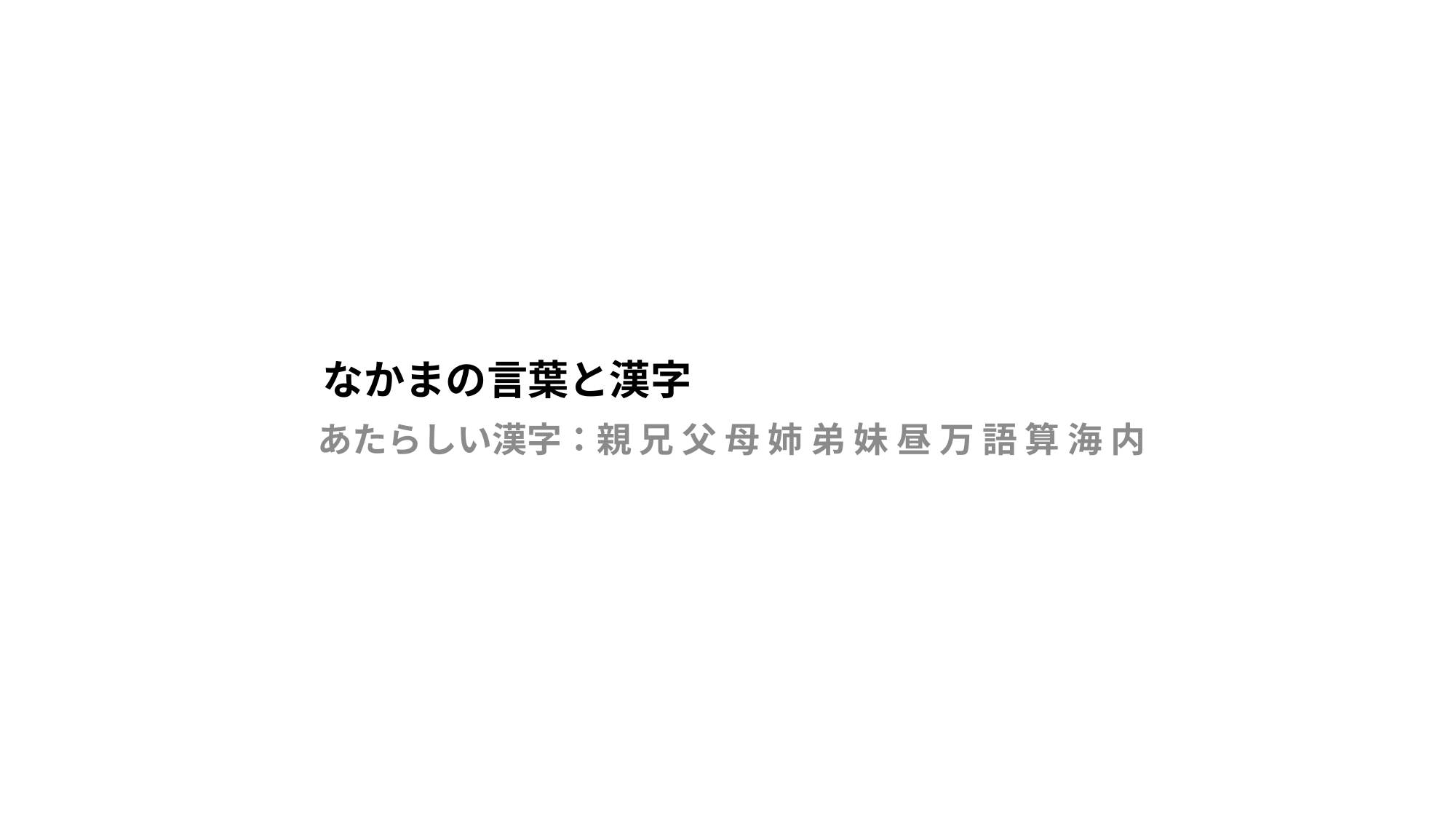

# なかまの言葉と漢字
あたらしい漢字：親 兄 父 母 姉 弟 妹 昼 万 語 算 海 内